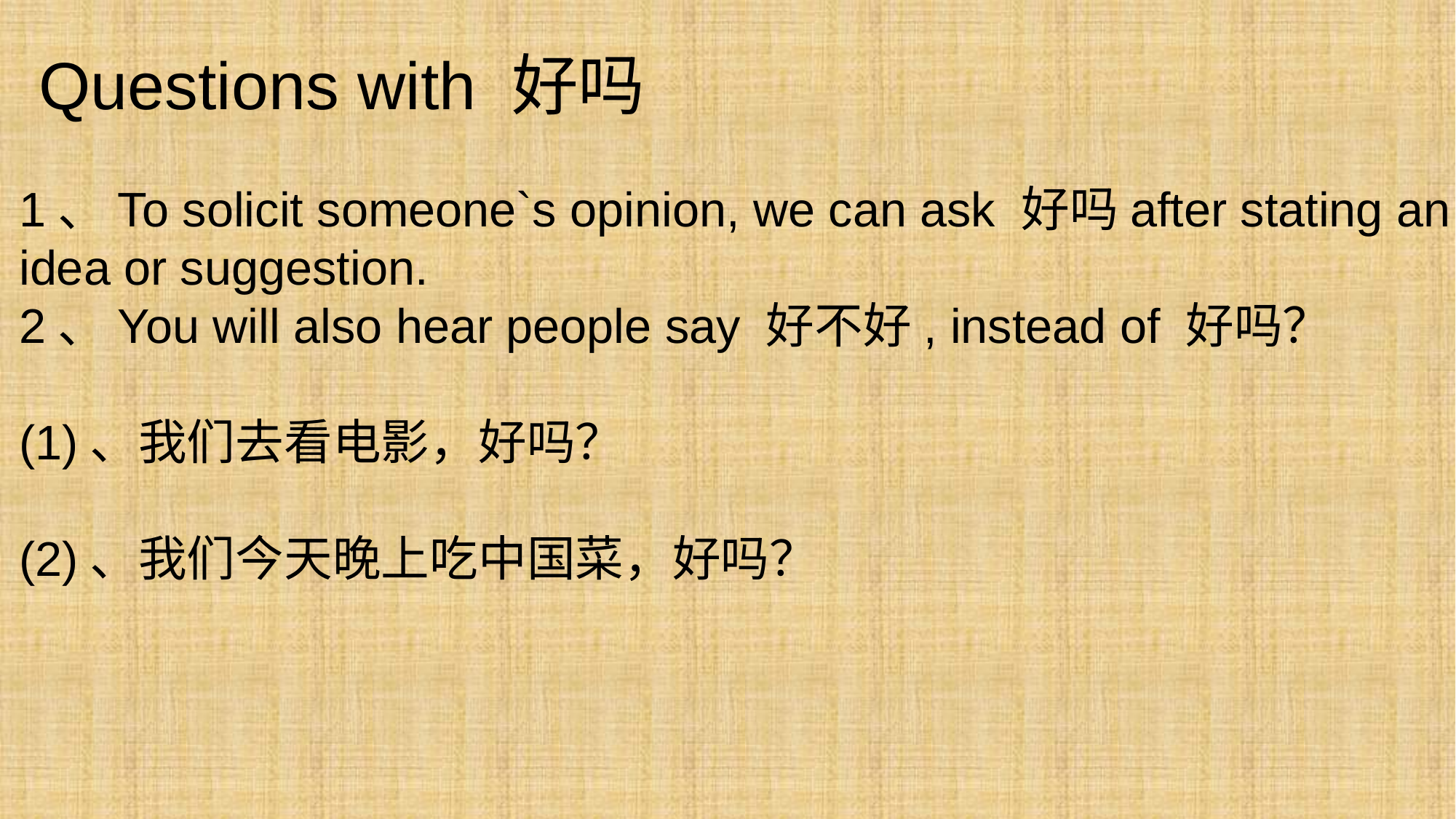

Questions with 好吗

1、To solicit someone`s opinion, we can ask 好吗after stating an idea or suggestion.
2、You will also hear people say 好不好, instead of 好吗？

(1)、我们去看电影，好吗？

(2)、我们今天晚上吃中国菜，好吗？